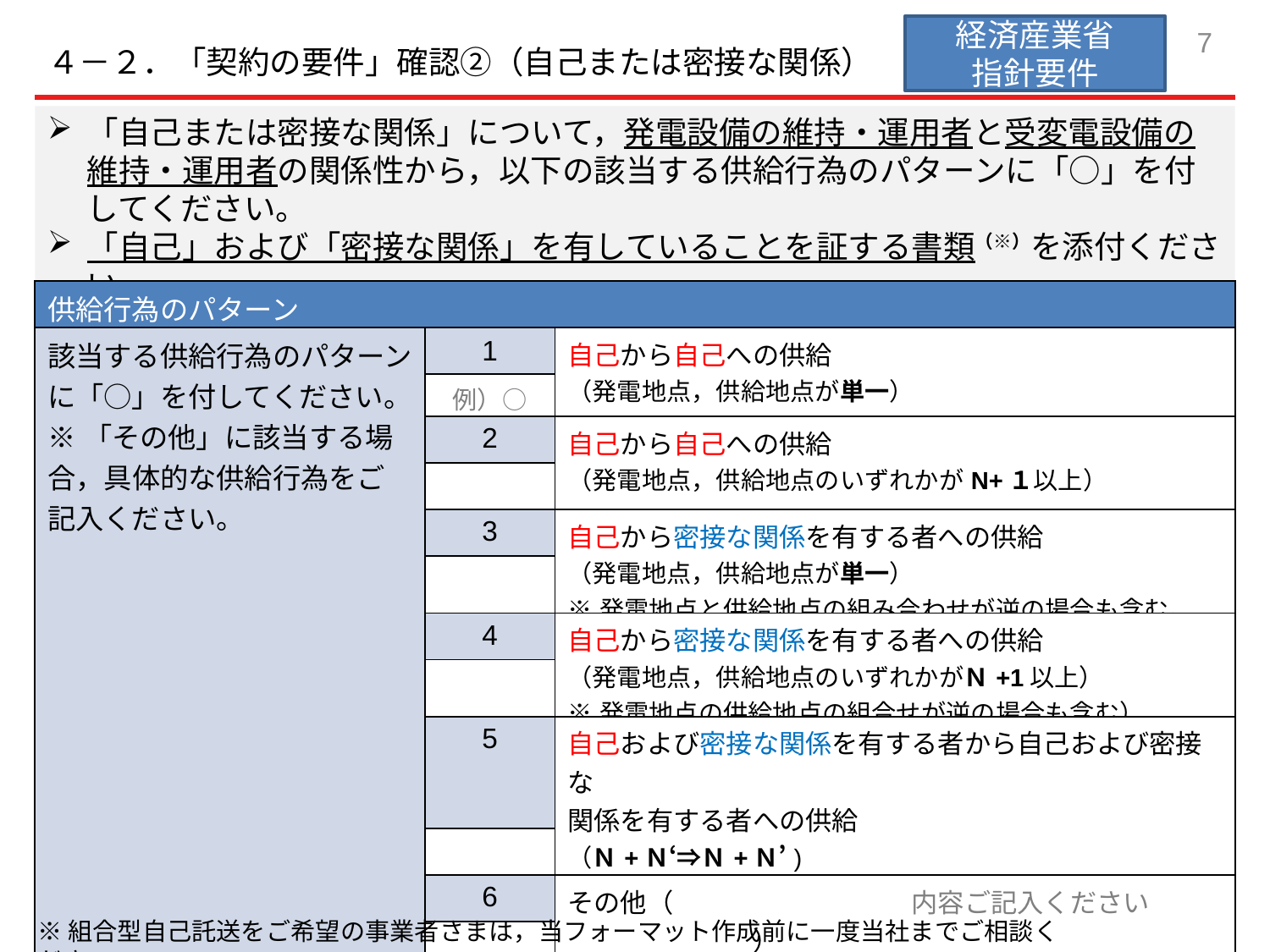

経済産業省
指針要件
7
４－２．「契約の要件」確認②（自己または密接な関係）
「自己または密接な関係」について，発電設備の維持・運用者と受変電設備の維持・運用者の関係性から，以下の該当する供給行為のパターンに「○」を付してください。
「自己」および「密接な関係」を有していることを証する書類（※）を添付ください。
　（※）組織図・組織情報（ＨＰ情報，有価証券報告書等），保安規程等。
| 供給行為のパターン |  |  |
| --- | --- | --- |
| 該当する供給行為のパターンに「○」を付してください。 ※「その他」に該当する場合，具体的な供給行為をご記入ください。 | 1 | 自己から自己への供給 （発電地点，供給地点が単一） |
|  | 例）○ |  |
|  | 2 | 自己から自己への供給 （発電地点，供給地点のいずれかがN+１以上） |
|  |  |  |
|  | 3 | 自己から密接な関係を有する者への供給 （発電地点，供給地点が単一） ※発電地点と供給地点の組み合わせが逆の場合も含む。 |
|  |  |  |
|  | 4 | 自己から密接な関係を有する者への供給 （発電地点，供給地点のいずれかがＮ+1以上） ※発電地点の供給地点の組合せが逆の場合も含む） |
|  |  |  |
|  | 5 | 自己および密接な関係を有する者から自己および密接な 関係を有する者への供給 （Ｎ+Ｎ‘⇒Ｎ+Ｎ’) |
|  |  |  |
|  | 6 | その他（　　　　　　　　　内容ご記入ください　　　　　　　　　） |
|  |  |  |
※組合型自己託送をご希望の事業者さまは，当フォーマット作成前に一度当社までご相談ください。